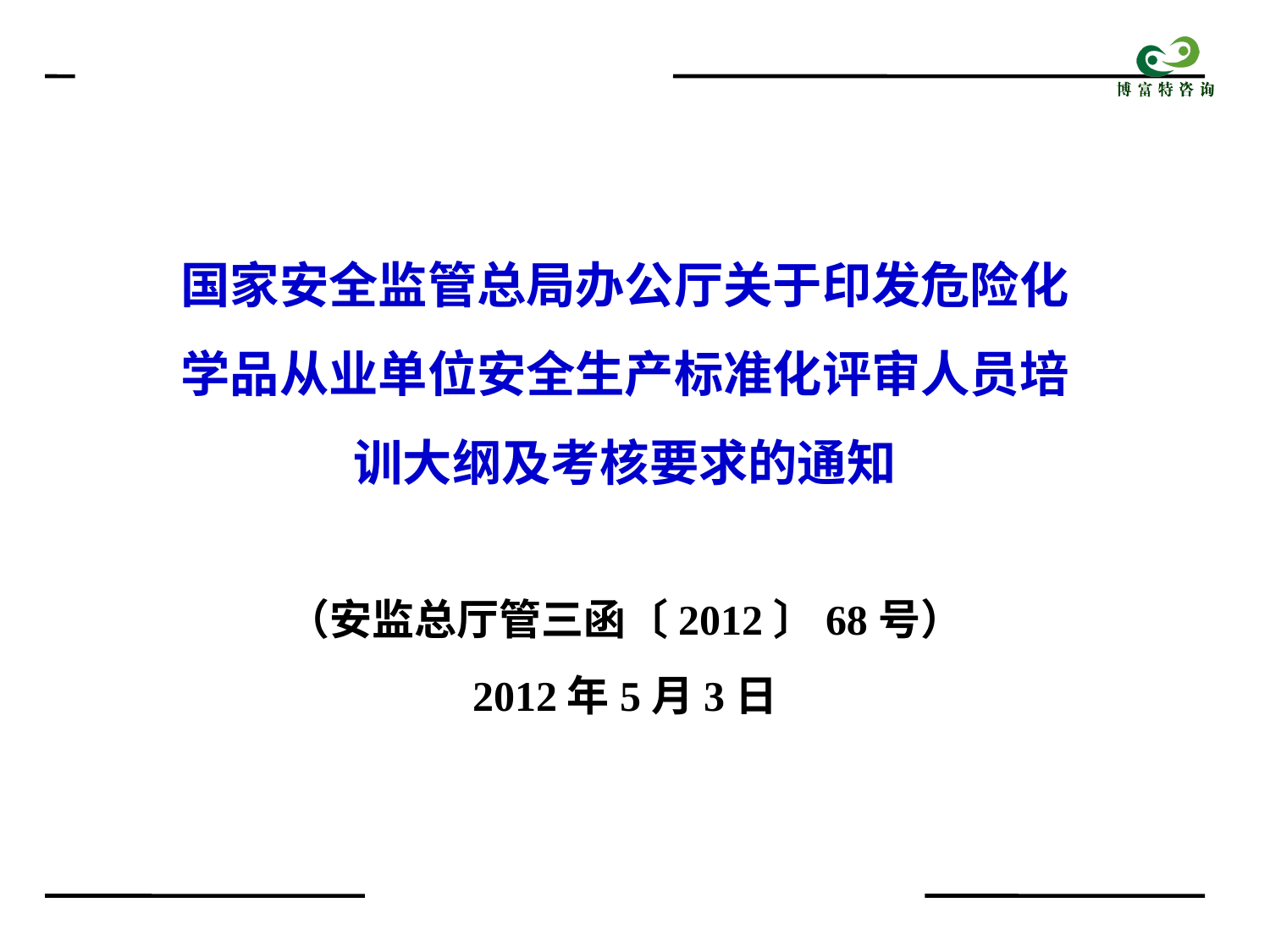

国家安全监管总局办公厅关于印发危险化学品从业单位安全生产标准化评审人员培训大纲及考核要求的通知

（安监总厅管三函〔2012〕68号）
2012年5月3日